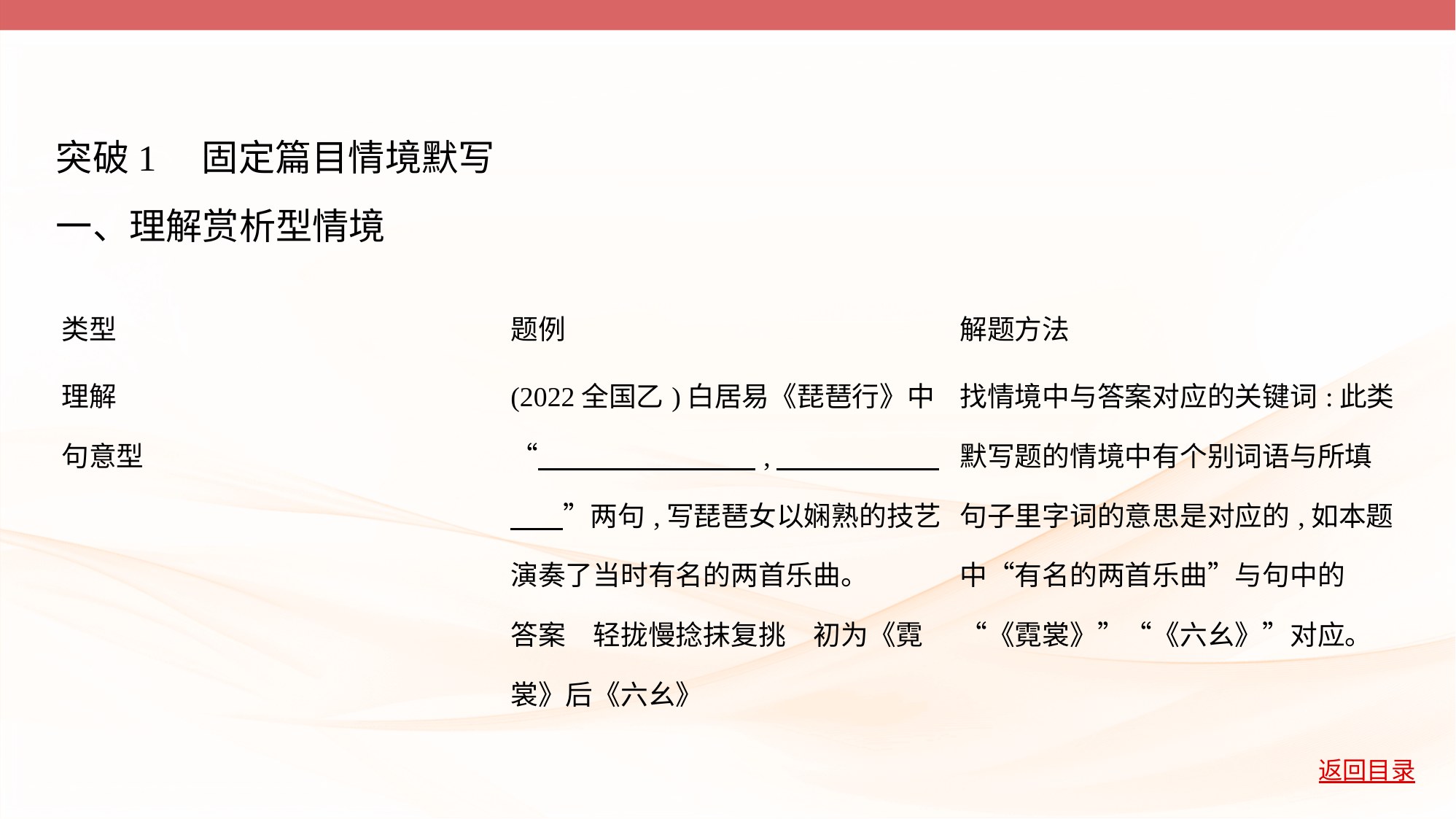

突破1　固定篇目情境默写
一、理解赏析型情境
| 类型 | 题例 | 解题方法 |
| --- | --- | --- |
| 理解 句意型 | (2022全国乙)白居易《琵琶行》中 “　　　　　　　    ,　　　　　     　    ”两句,写琵琶女以娴熟的技艺 演奏了当时有名的两首乐曲。 答案　轻拢慢捻抹复挑　初为《霓 裳》后《六幺》 | 找情境中与答案对应的关键词:此类 默写题的情境中有个别词语与所填 句子里字词的意思是对应的,如本题 中“有名的两首乐曲”与句中的 “《霓裳》”“《六幺》”对应。 |